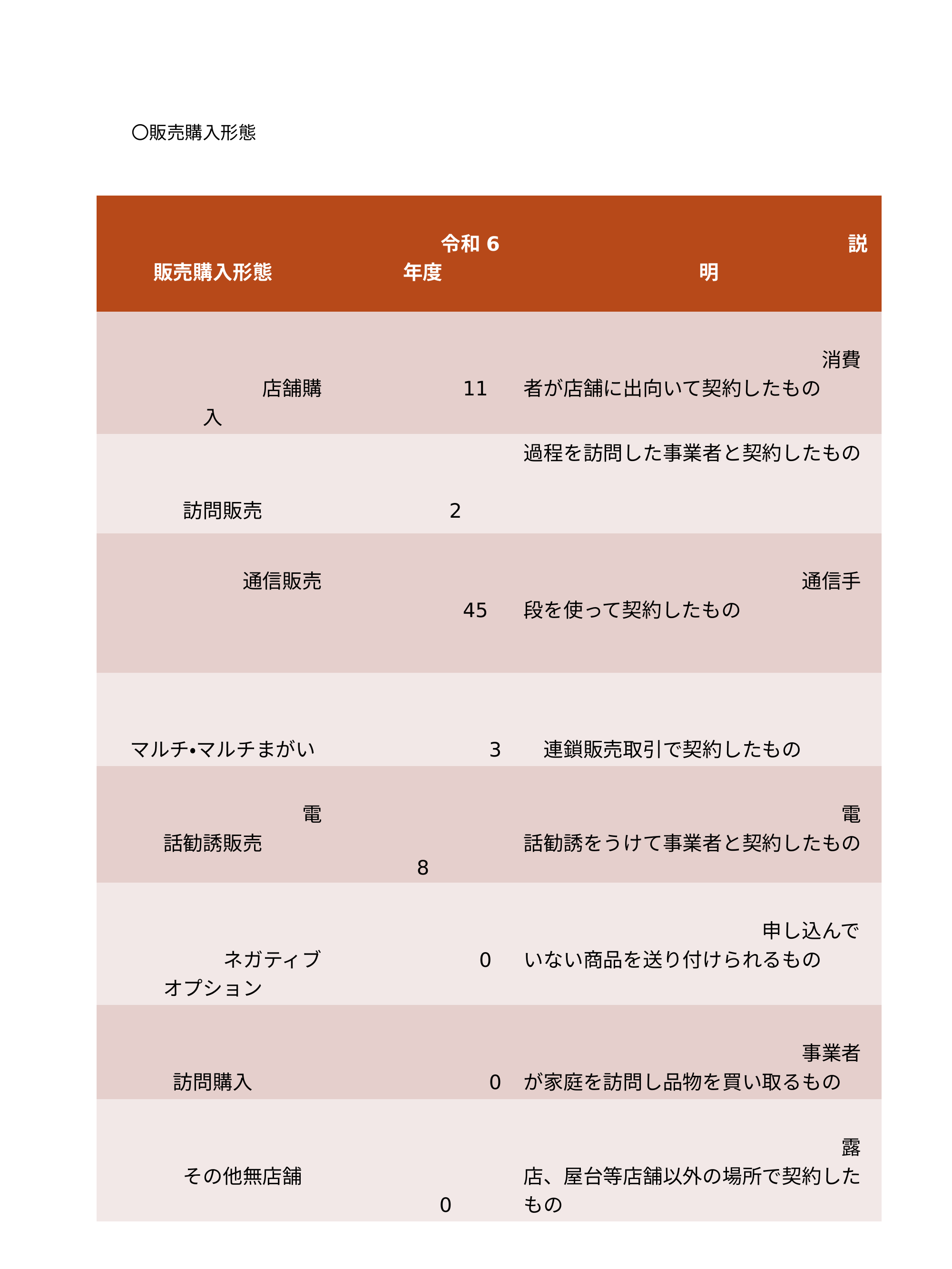

# 〇販売購入形態
| 販売購入形態 | 令和6年度 | 説　明 |
| --- | --- | --- |
| 店舗購入 | 11 | 消費者が店舗に出向いて契約したもの |
| 訪問販売 | 2 | 過程を訪問した事業者と契約したもの |
| 通信販売 | 45 | 通信手段を使って契約したもの |
| マルチ・マルチまがい | 3 | 連鎖販売取引で契約したもの |
| 電話勧誘販売 | 8 | 電話勧誘をうけて事業者と契約したもの |
| ネガティブオプション | 0 | 申し込んでいない商品を送り付けられるもの |
| 訪問購入 | 0 | 事業者が家庭を訪問し品物を買い取るもの |
| その他無店舗 | 0 | 露店、屋台等店舗以外の場所で契約したもの |